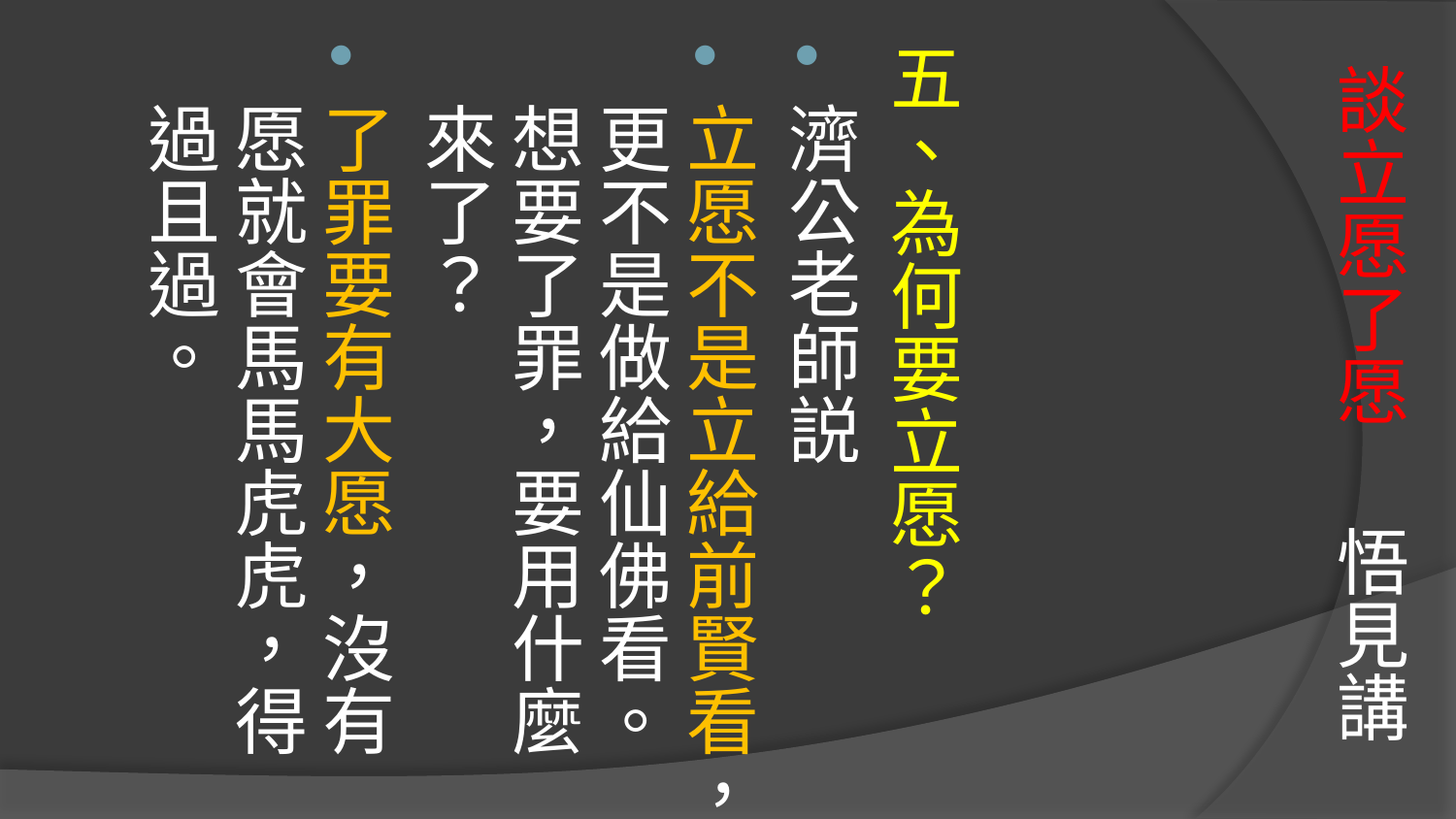

# 談立愿了愿      悟見講
五、為何要立愿？
濟公老師説
立愿不是立給前賢看，更不是做給仙佛看。想要了罪，要用什麼來了？
了罪要有大愿，沒有愿就會馬馬虎虎，得過且過。